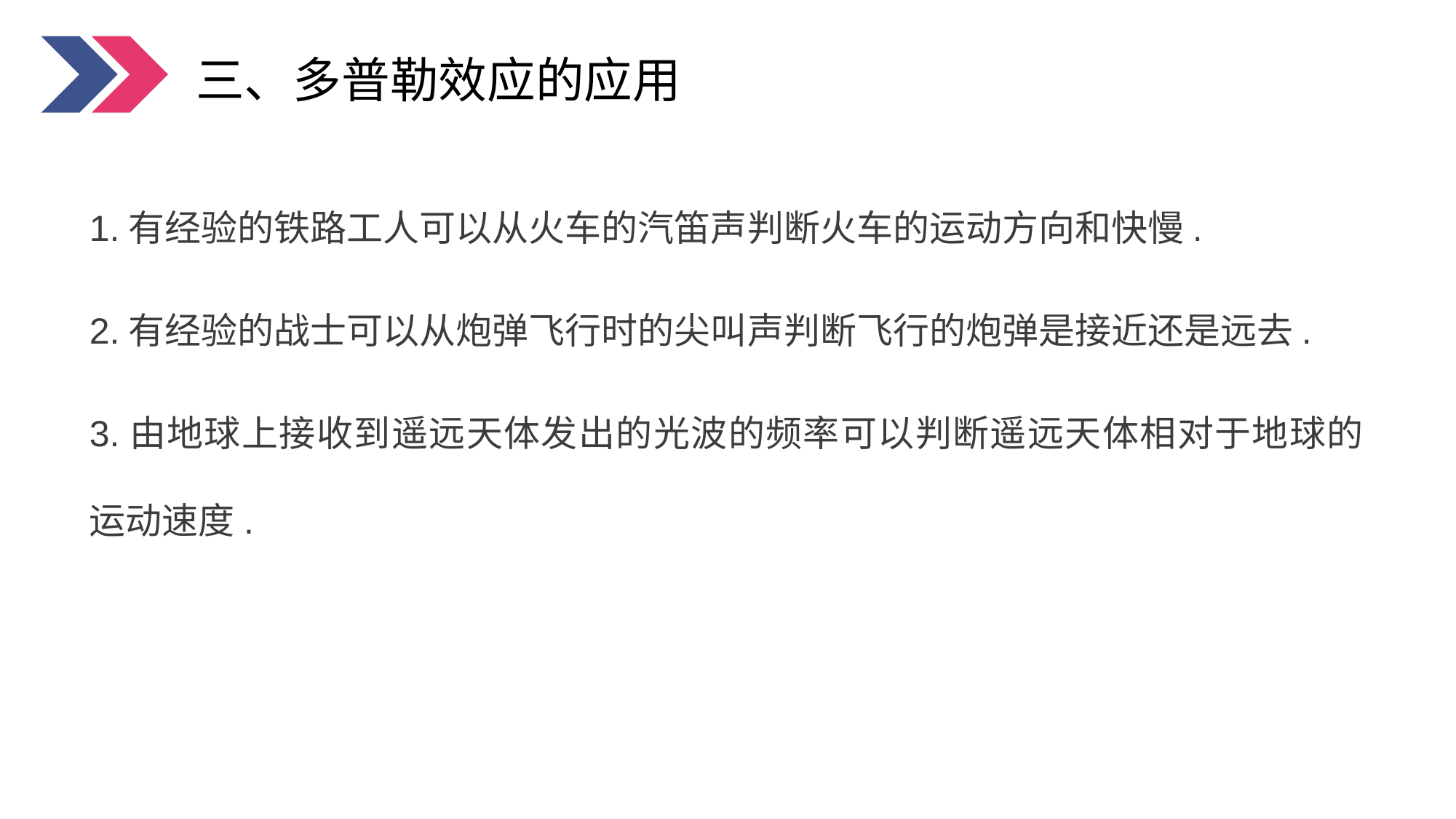

三、多普勒效应的应用
1.有经验的铁路工人可以从火车的汽笛声判断火车的运动方向和快慢.
2.有经验的战士可以从炮弹飞行时的尖叫声判断飞行的炮弹是接近还是远去.
3.由地球上接收到遥远天体发出的光波的频率可以判断遥远天体相对于地球的运动速度.